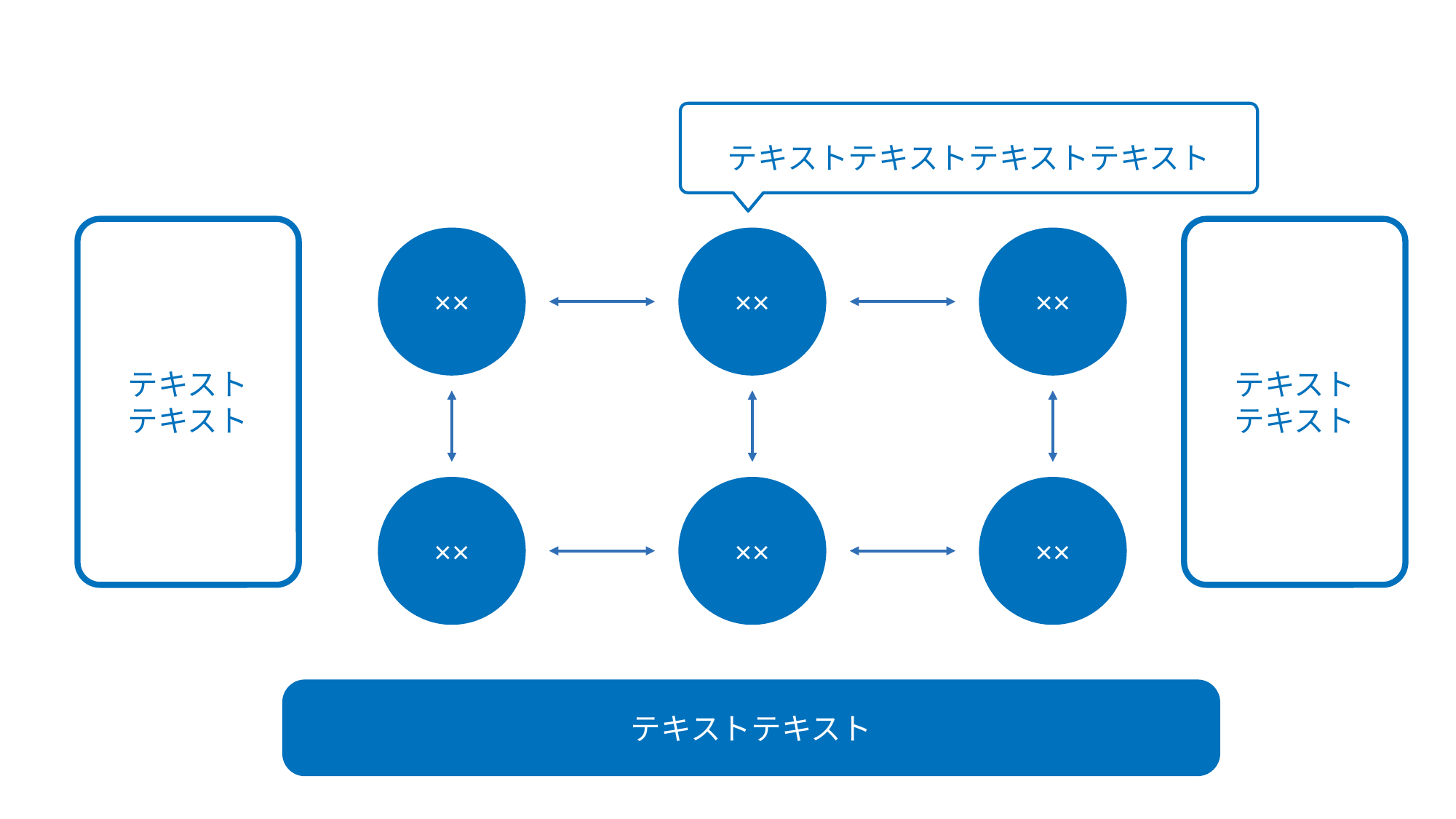

テキストテキストテキストテキスト
テキスト
テキスト
テキスト
テキスト
××
××
××

××
××
××

テキストテキスト